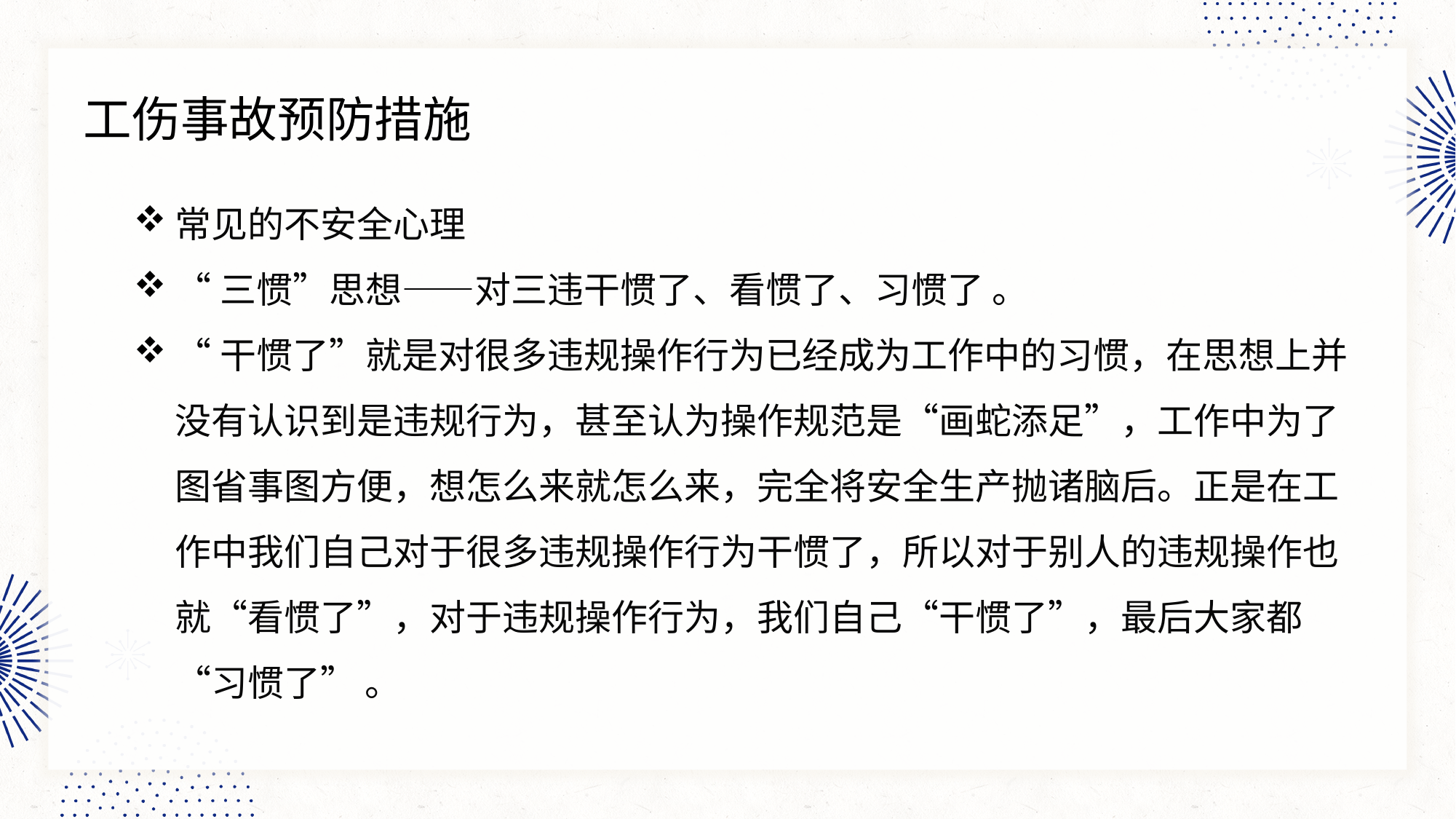

工伤事故预防措施
常见的不安全心理
“三惯”思想——对三违干惯了、看惯了、习惯了 。
“干惯了”就是对很多违规操作行为已经成为工作中的习惯，在思想上并没有认识到是违规行为，甚至认为操作规范是“画蛇添足”，工作中为了图省事图方便，想怎么来就怎么来，完全将安全生产抛诸脑后。正是在工作中我们自己对于很多违规操作行为干惯了，所以对于别人的违规操作也就“看惯了”，对于违规操作行为，我们自己“干惯了”，最后大家都“习惯了” 。